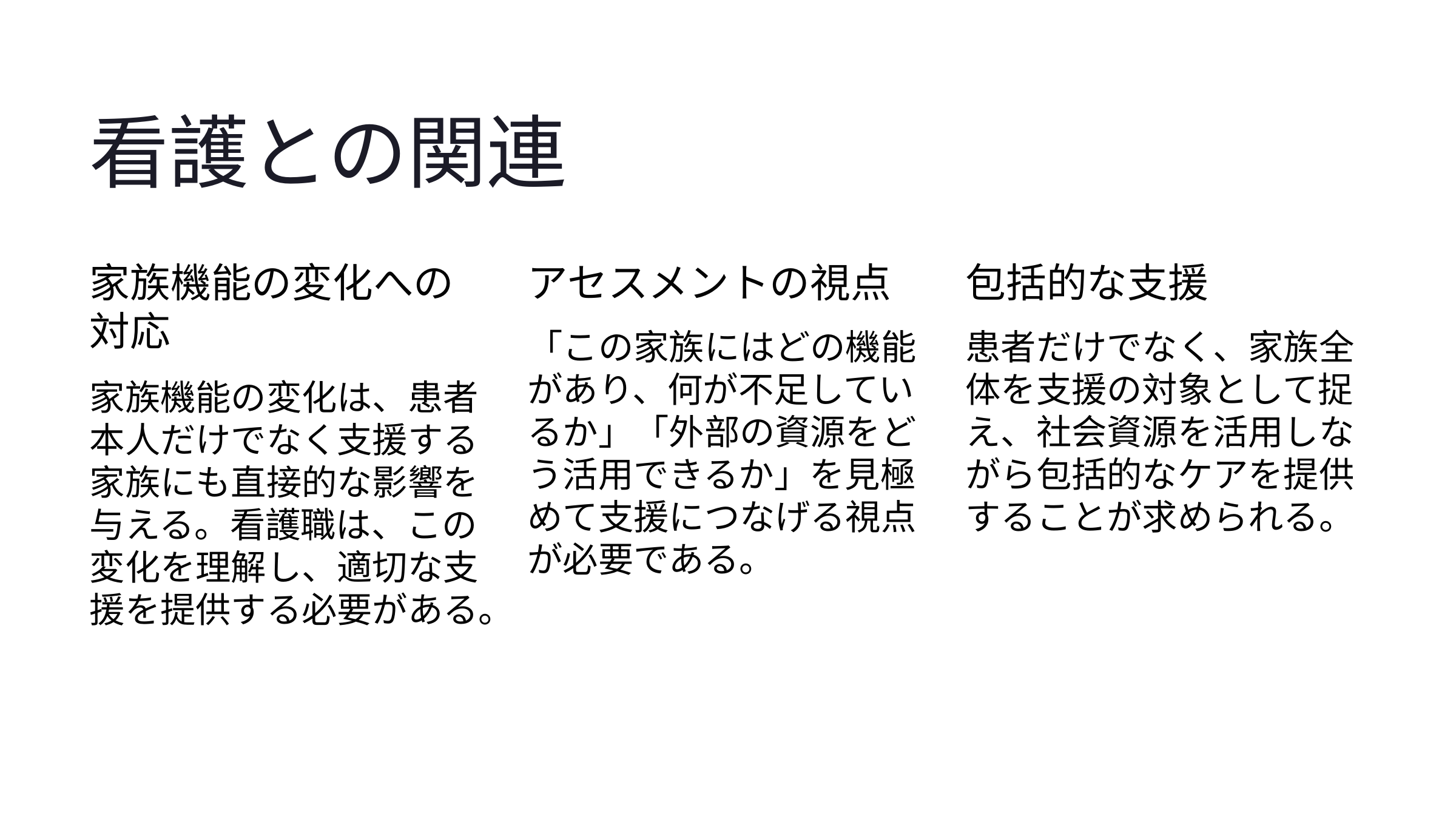

看護との関連
家族機能の変化への対応
アセスメントの視点
包括的な支援
「この家族にはどの機能があり、何が不足しているか」「外部の資源をどう活用できるか」を見極めて支援につなげる視点が必要である。
患者だけでなく、家族全体を支援の対象として捉え、社会資源を活用しながら包括的なケアを提供することが求められる。
家族機能の変化は、患者本人だけでなく支援する家族にも直接的な影響を与える。看護職は、この変化を理解し、適切な支援を提供する必要がある。